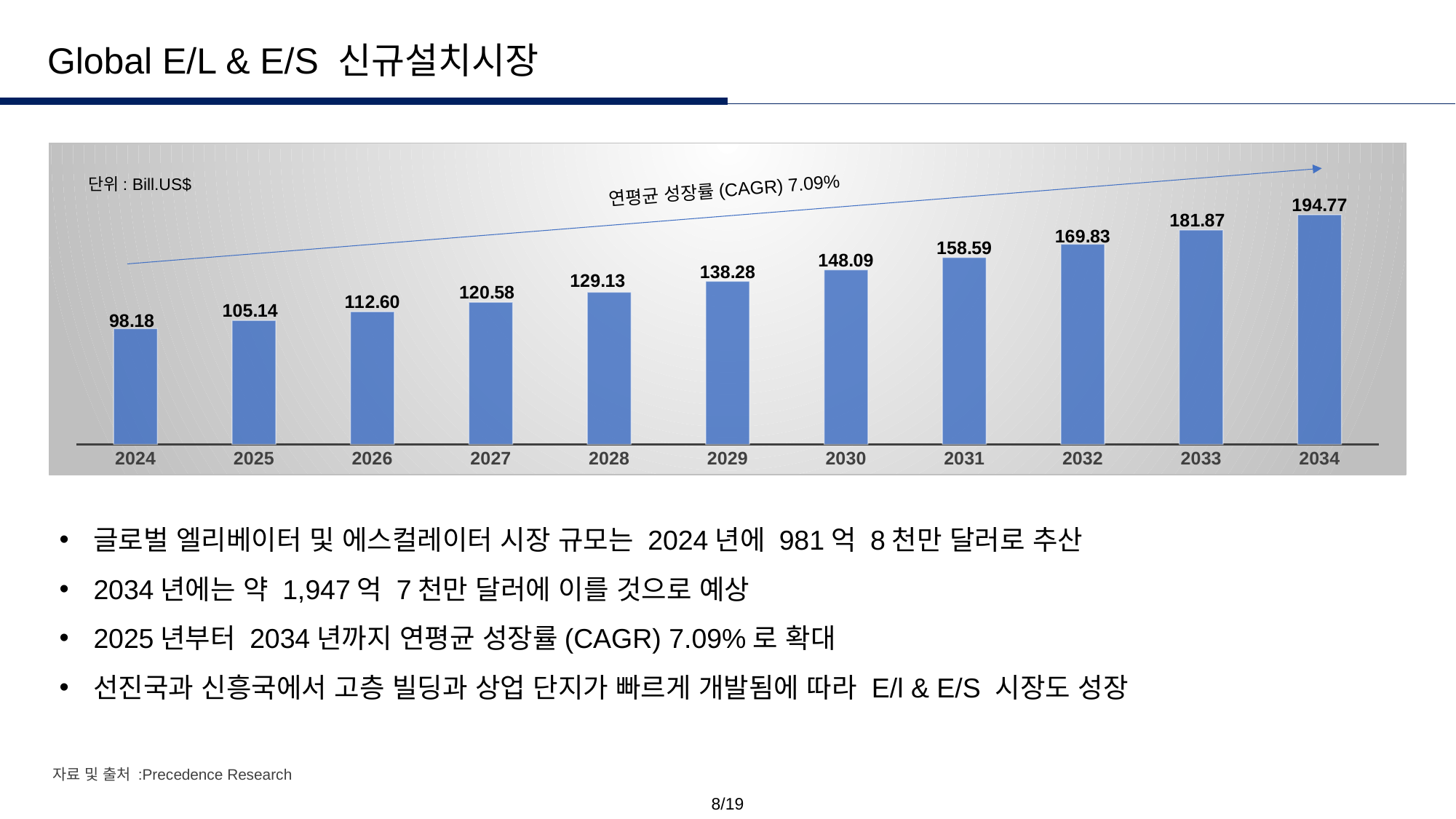

Global E/L & E/S 신규설치시장

### Chart

| Category | 금액 |
|---|---|
| 2024 | 98.18 |
| 2025 | 105.14 |
| 2026 | 112.6 |
| 2027 | 120.58 |
| 2028 | 129.13 |
| 2029 | 138.28 |
| 2030 | 148.09 |
| 2031 | 158.59 |
| 2032 | 169.83 |
| 2033 | 181.87 |
| 2034 | 194.77 |
단위: Bill.US$
연평균 성장률(CAGR) 7.09%
글로벌 엘리베이터 및 에스컬레이터 시장 규모는 2024년에 981억 8천만 달러로 추산
2034년에는 약 1,947억 7천만 달러에 이를 것으로 예상
2025년부터 2034년까지 연평균 성장률(CAGR) 7.09%로 확대
선진국과 신흥국에서 고층 빌딩과 상업 단지가 빠르게 개발됨에 따라 E/l & E/S 시장도 성장
자료 및 출처 :Precedence Research
8/19